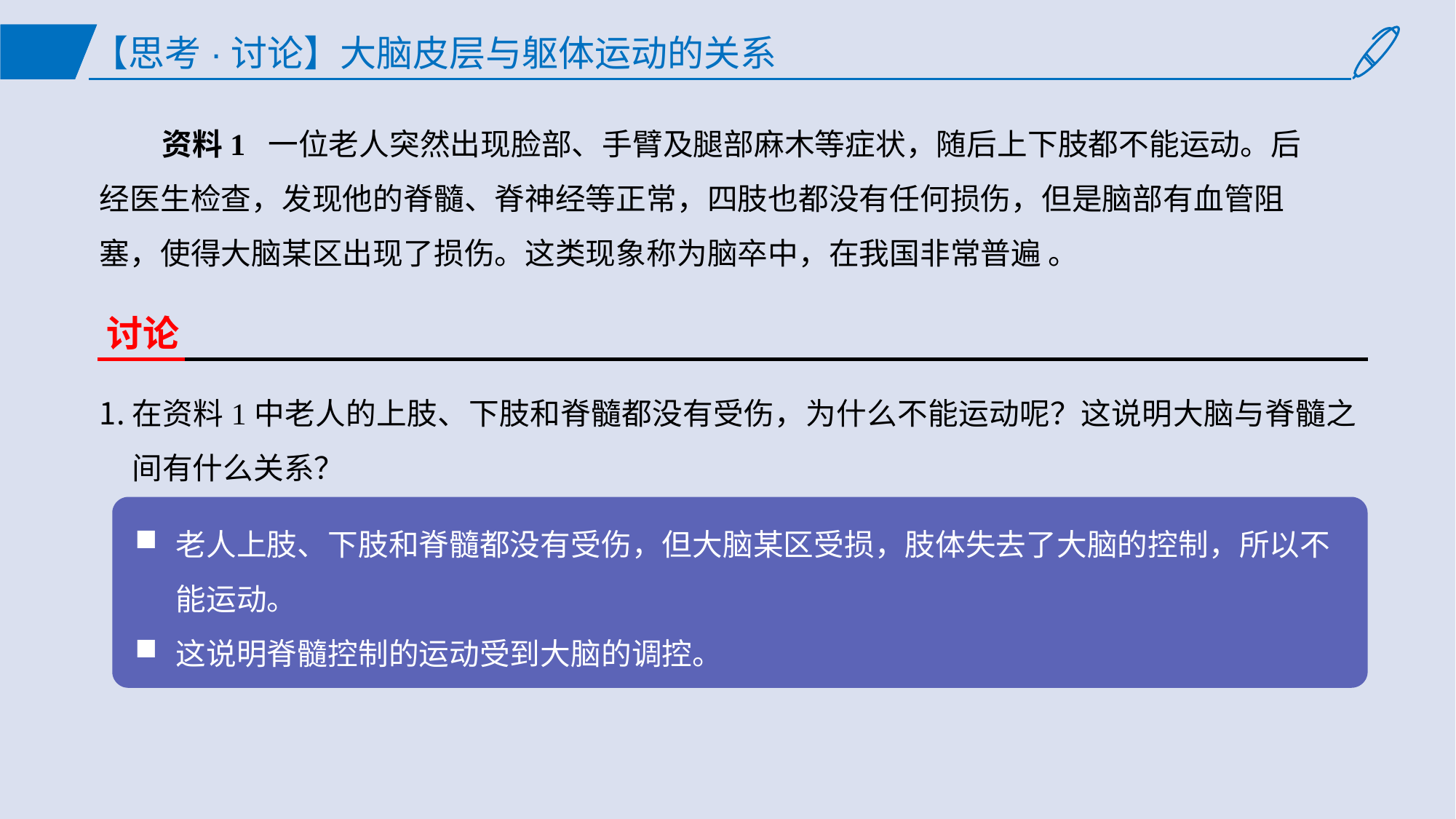

【思考·讨论】大脑皮层与躯体运动的关系

        资料1  一位老人突然出现脸部、手臂及腿部麻木等症状，随后上下肢都不能运动。后经医生检查，发现他的脊髓、脊神经等正常，四肢也都没有任何损伤，但是脑部有血管阻塞，使得大脑某区出现了损伤。这类现象称为脑卒中，在我国非常普遍 。
讨论
在资料1中老人的上肢、下肢和脊髓都没有受伤，为什么不能运动呢？这说明大脑与脊髓之间有什么关系？

老人上肢、下肢和脊髓都没有受伤，但大脑某区受损，肢体失去了大脑的控制，所以不能运动。
这说明脊髓控制的运动受到大脑的调控。